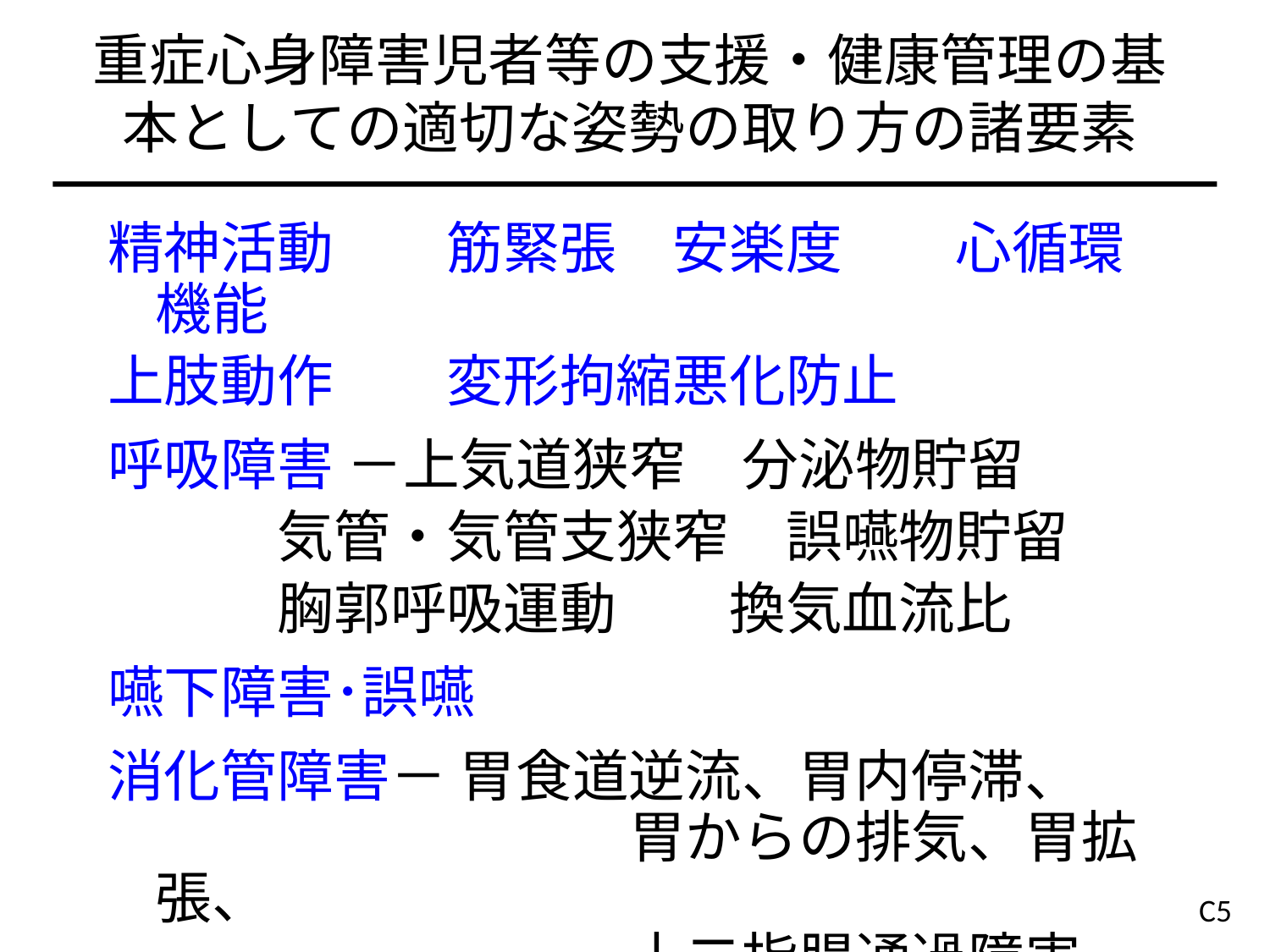

# 重症心身障害児者等の支援・健康管理の基本としての適切な姿勢の取り方の諸要素

精神活動　　筋緊張　安楽度　　心循環機能
上肢動作　　変形拘縮悪化防止
呼吸障害 －上気道狭窄　分泌物貯留
　　　気管・気管支狭窄　誤嚥物貯留
　　　胸郭呼吸運動　　換気血流比
嚥下障害･誤嚥
消化管障害－ 胃食道逆流、胃内停滞、
　　　　　　　　　 胃からの排気、胃拡張、
　　　　　　　　　 十二指腸通過障害

C5